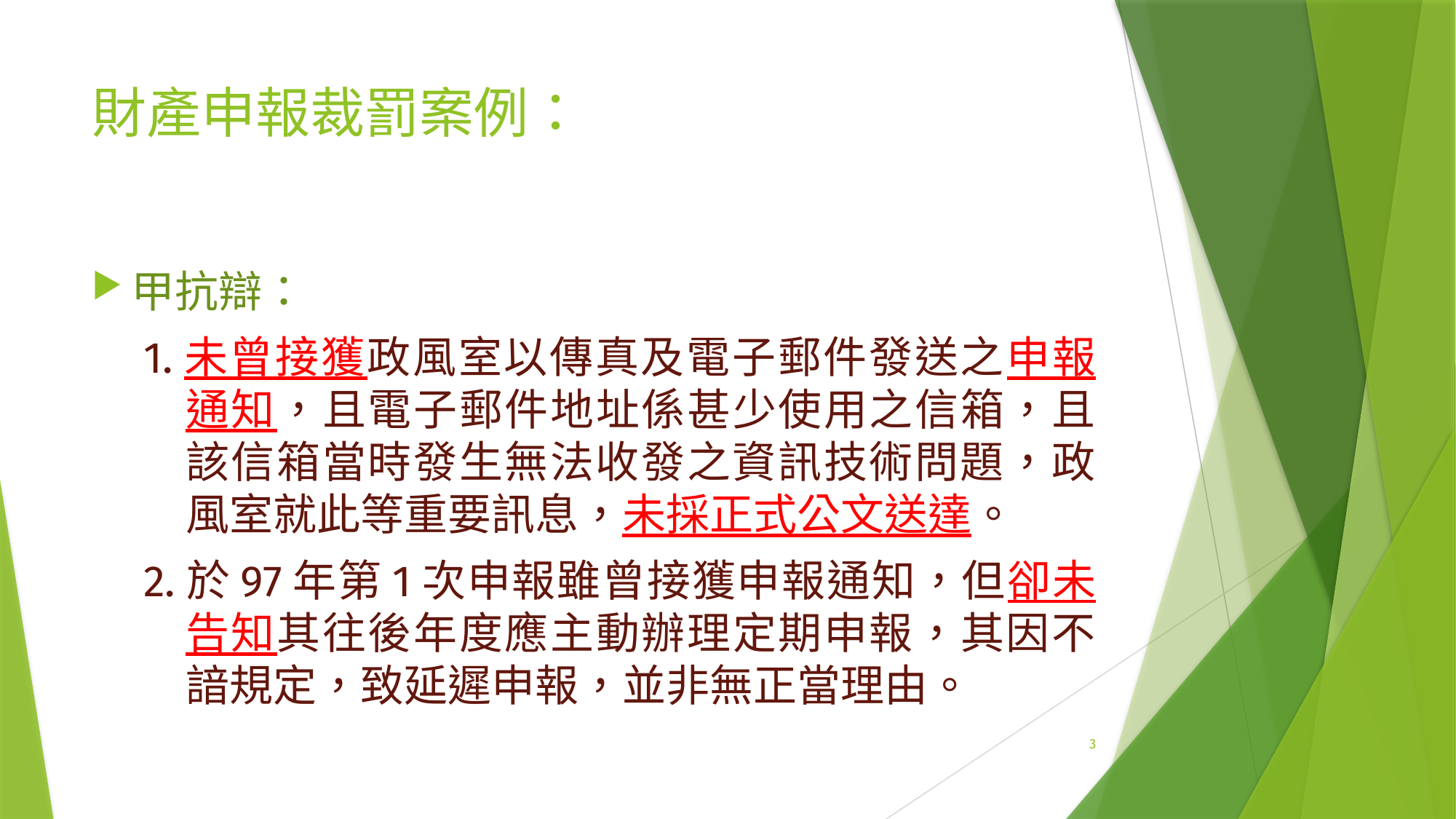

# 財產申報裁罰案例：
甲抗辯：
1.未曾接獲政風室以傳真及電子郵件發送之申報通知，且電子郵件地址係甚少使用之信箱，且該信箱當時發生無法收發之資訊技術問題，政風室就此等重要訊息，未採正式公文送達。
2.於97年第1次申報雖曾接獲申報通知，但卻未告知其往後年度應主動辦理定期申報，其因不諳規定，致延遲申報，並非無正當理由。

3